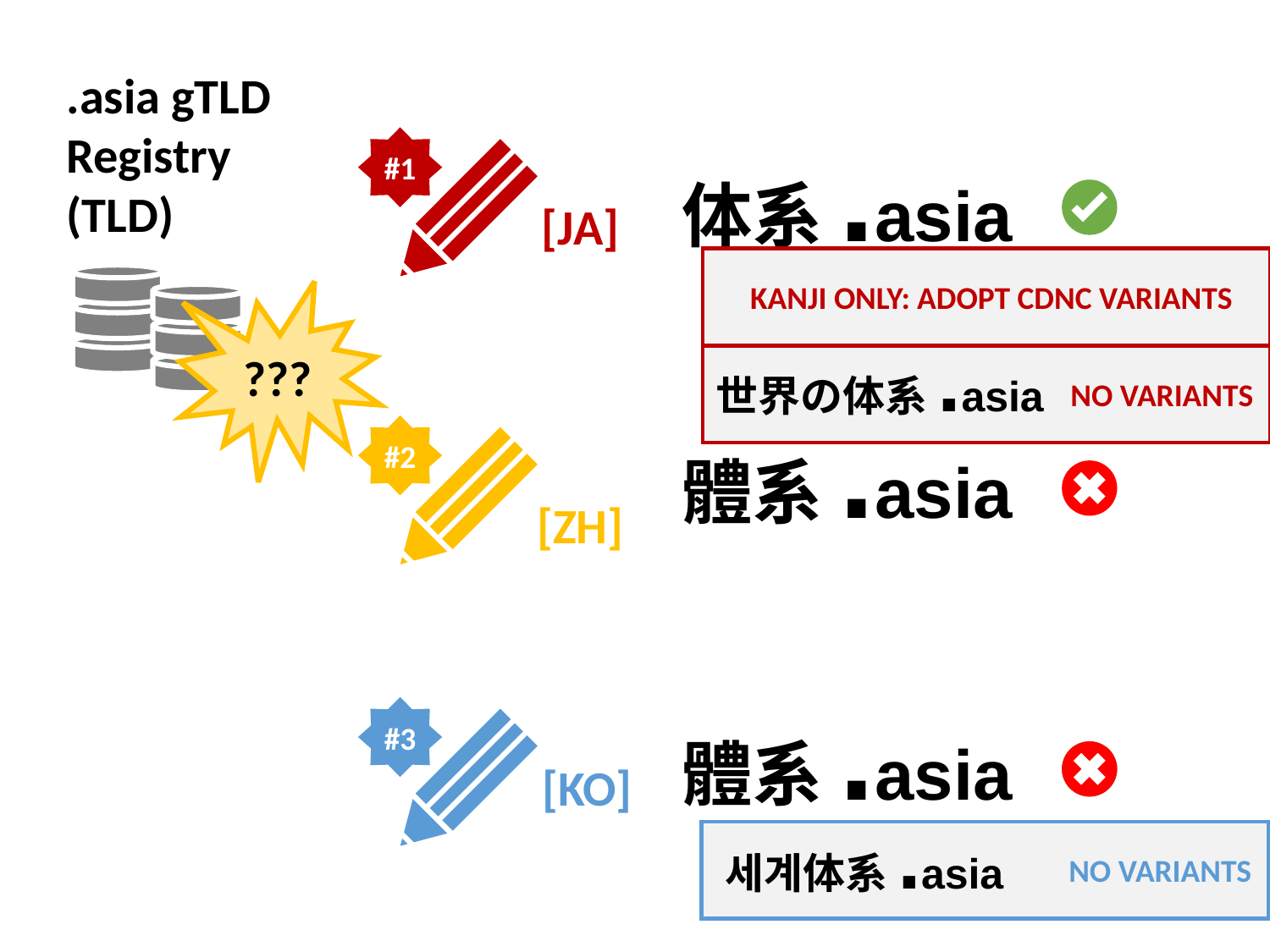

.asia gTLD
Registry
(TLD)
体系.asia
#1

[JA]

KANJI ONLY: ADOPT CDNC VARIANTS

世界の体系.asia

NO VARIANTS
???
體系.asia
#2

[ZH]
體系.asia
#3

[KO]
세계体系.asia

NO VARIANTS